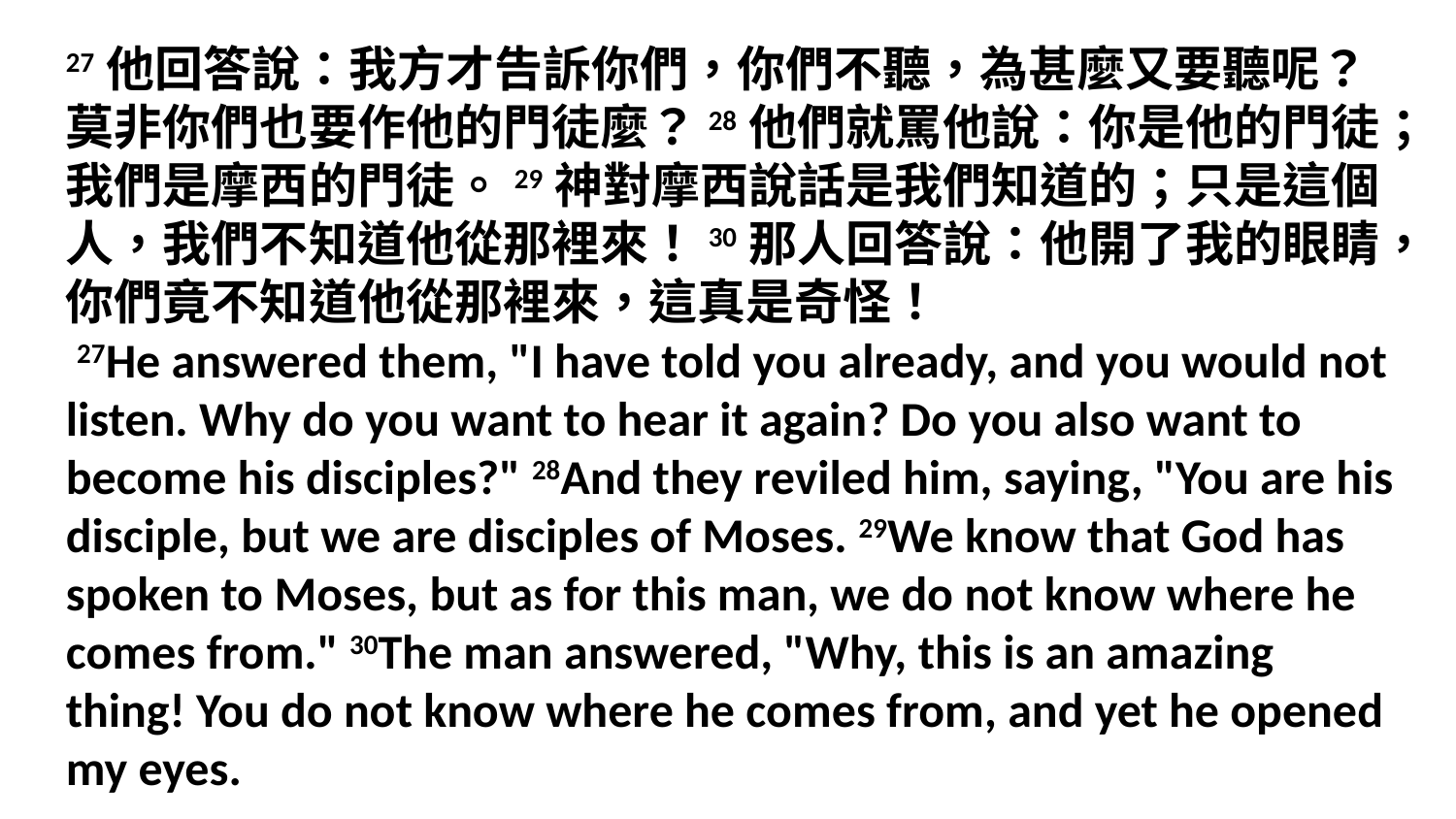

27他回答說：我方才告訴你們，你們不聽，為甚麼又要聽呢？莫非你們也要作他的門徒麼？28他們就罵他說：你是他的門徒；我們是摩西的門徒。29神對摩西說話是我們知道的；只是這個人，我們不知道他從那裡來！30那人回答說：他開了我的眼睛，你們竟不知道他從那裡來，這真是奇怪！
 27He answered them, "I have told you already, and you would not listen. Why do you want to hear it again? Do you also want to become his disciples?" 28And they reviled him, saying, "You are his disciple, but we are disciples of Moses. 29We know that God has spoken to Moses, but as for this man, we do not know where he comes from." 30The man answered, "Why, this is an amazing thing! You do not know where he comes from, and yet he opened my eyes.